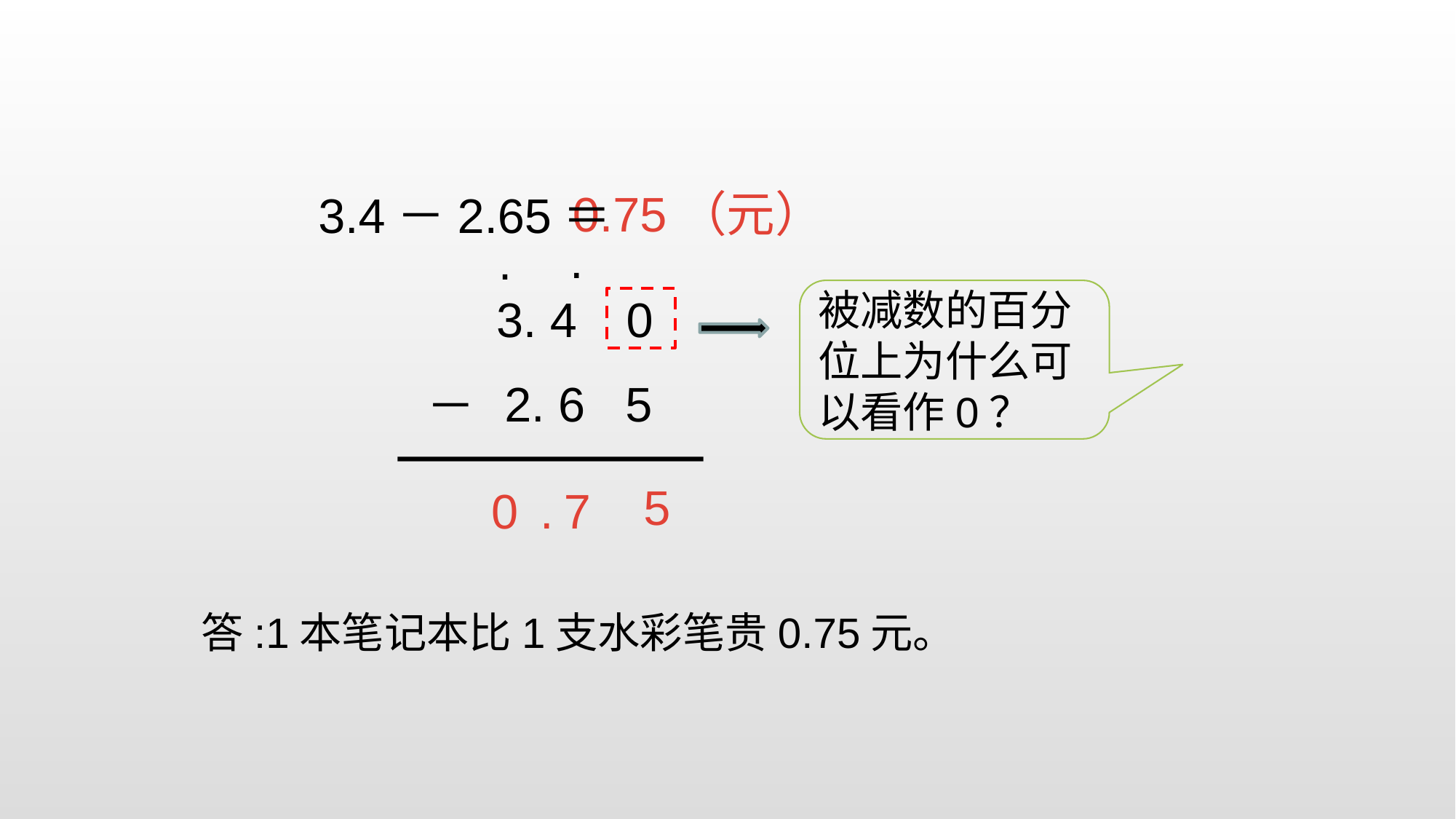

0.75（元）
3.4－2.65＝
.
.
被减数的百分位上为什么可以看作0？
3. 4
2. 6   5
－

0

5
0
.
7
答:1本笔记本比1支水彩笔贵0.75元。